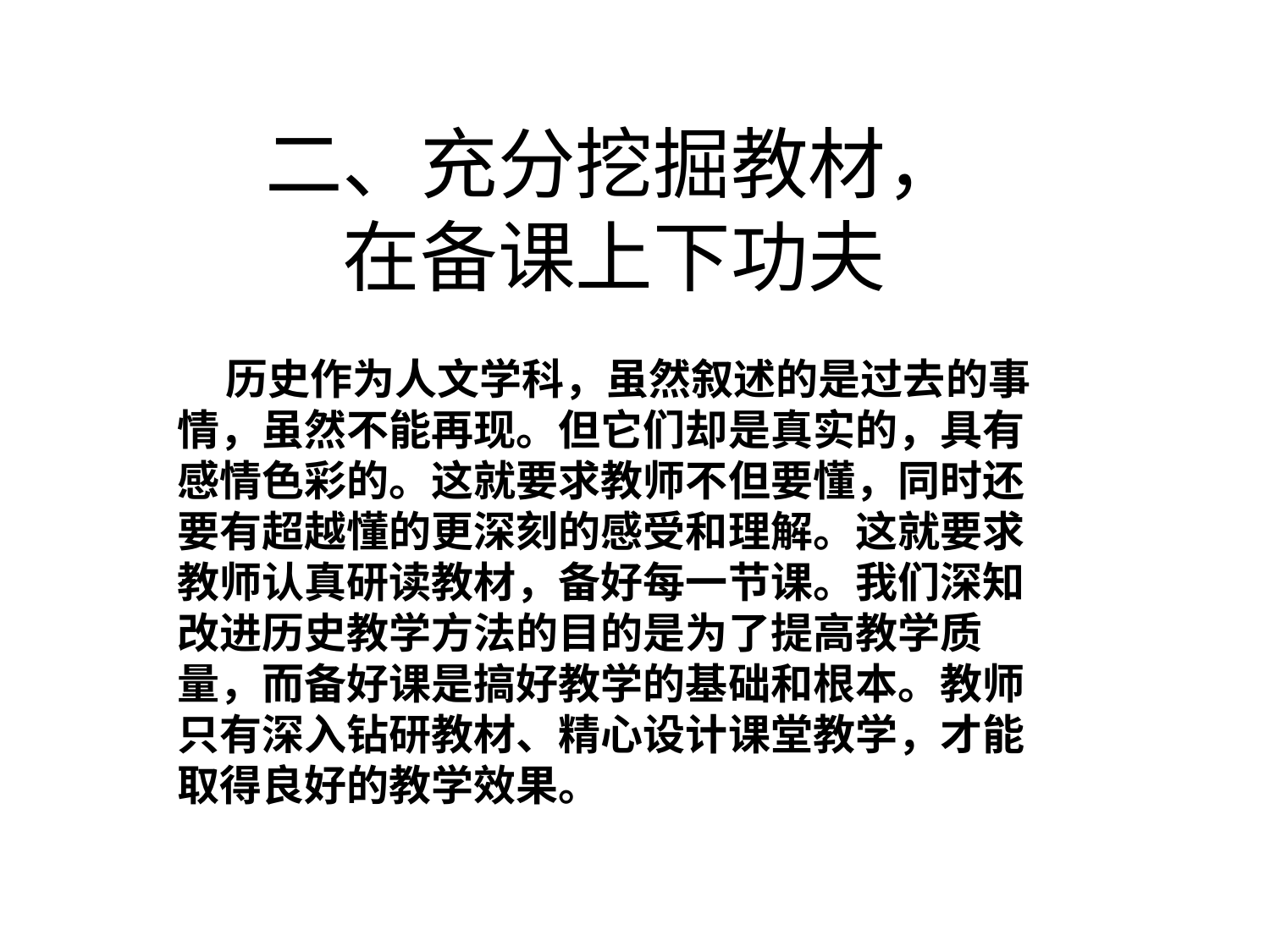

# 二、充分挖掘教材， 在备课上下功夫
    历史作为人文学科，虽然叙述的是过去的事情，虽然不能再现。但它们却是真实的，具有感情色彩的。这就要求教师不但要懂，同时还要有超越懂的更深刻的感受和理解。这就要求教师认真研读教材，备好每一节课。我们深知改进历史教学方法的目的是为了提高教学质量，而备好课是搞好教学的基础和根本。教师只有深入钻研教材、精心设计课堂教学，才能取得良好的教学效果。